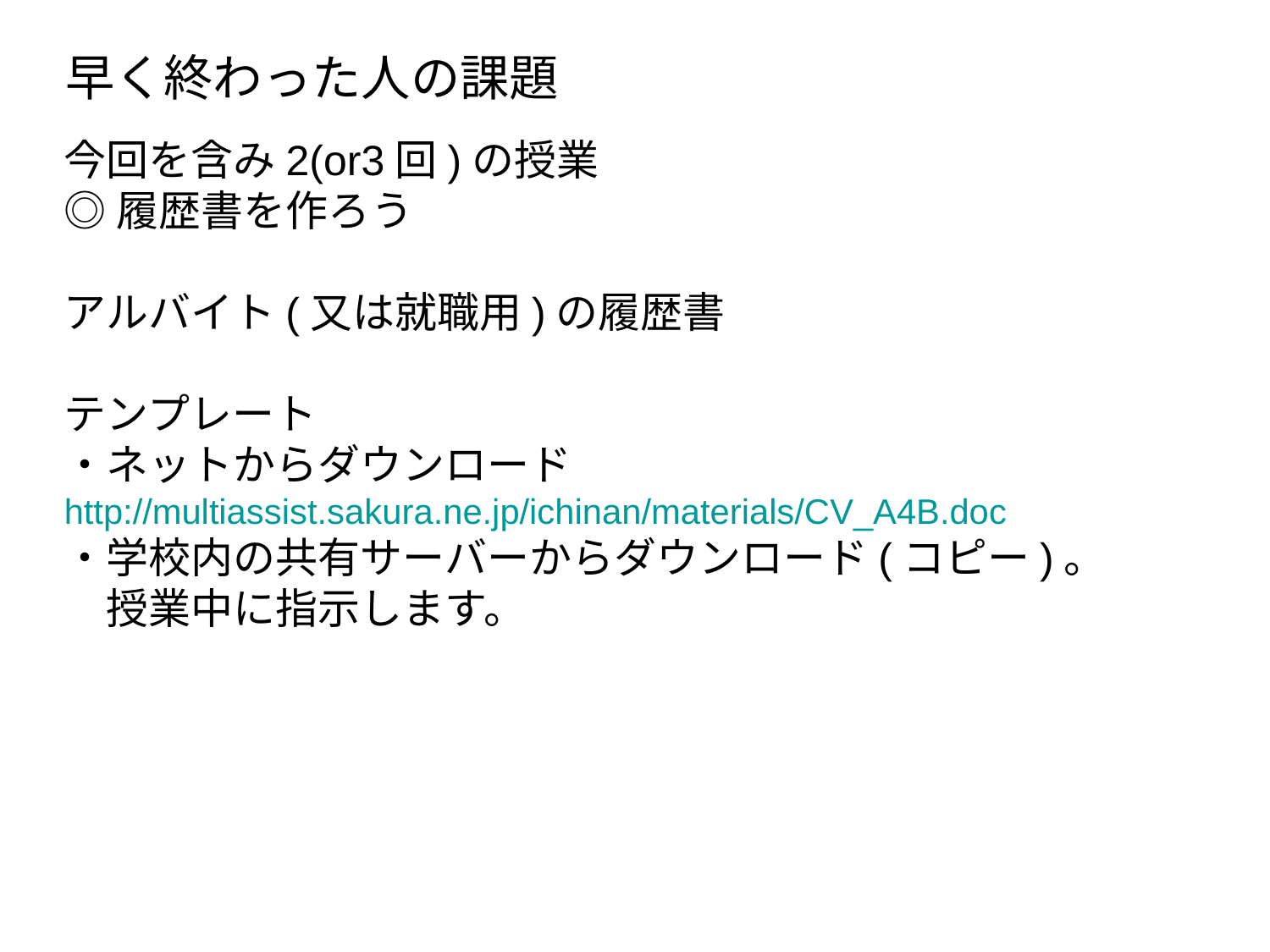

早く終わった人の課題
今回を含み2(or3回)の授業
◎履歴書を作ろう

アルバイト(又は就職用)の履歴書

テンプレート
・ネットからダウンロード
http://multiassist.sakura.ne.jp/ichinan/materials/CV_A4B.doc
・学校内の共有サーバーからダウンロード(コピー)。
　授業中に指示します。